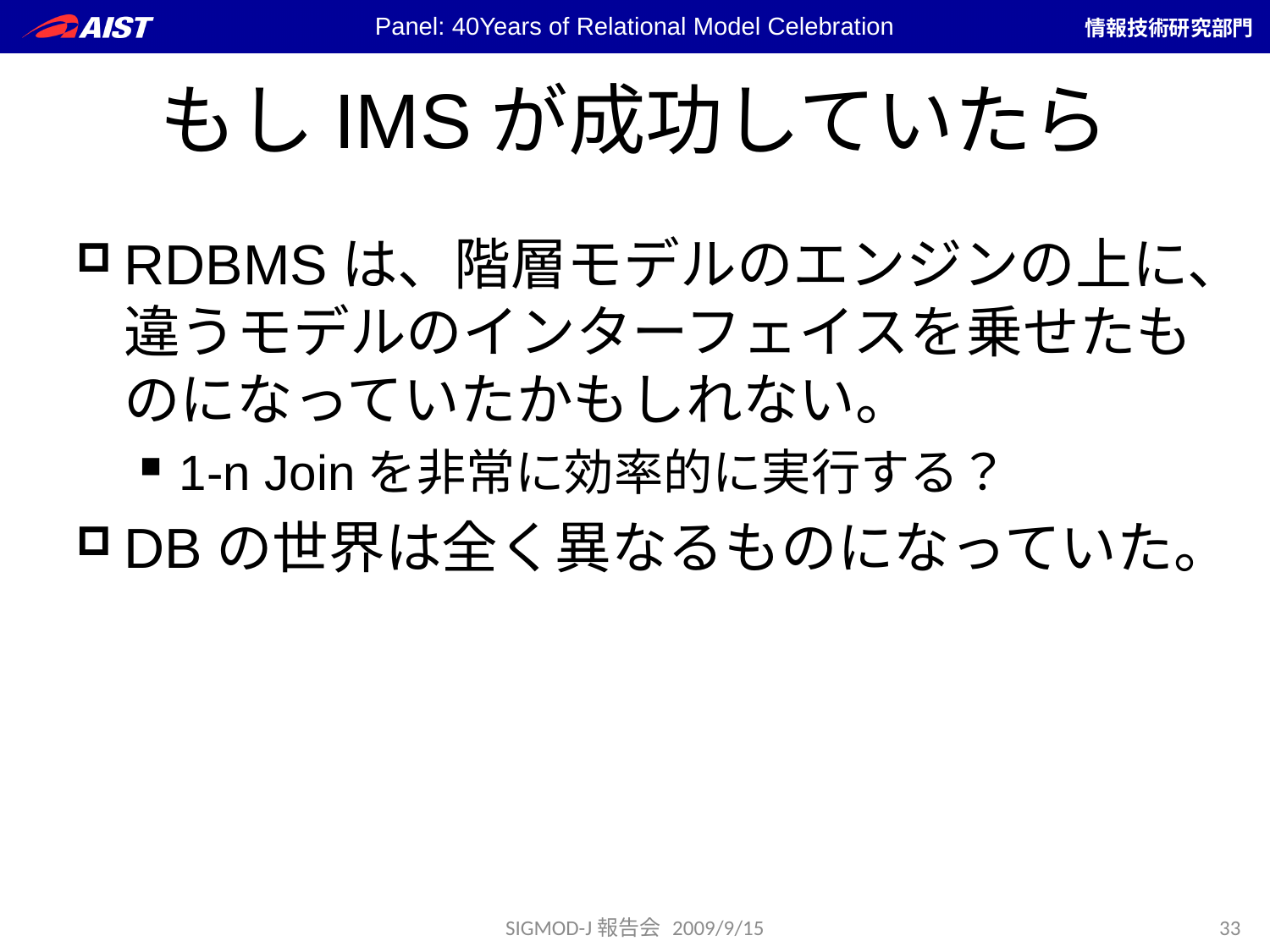

Panel: 40Years of Relational Model Celebration
# もしIMSが成功していたら
RDBMSは、階層モデルのエンジンの上に、違うモデルのインターフェイスを乗せたものになっていたかもしれない。
1-n Joinを非常に効率的に実行する？
DBの世界は全く異なるものになっていた。
SIGMOD-J報告会 2009/9/15
33